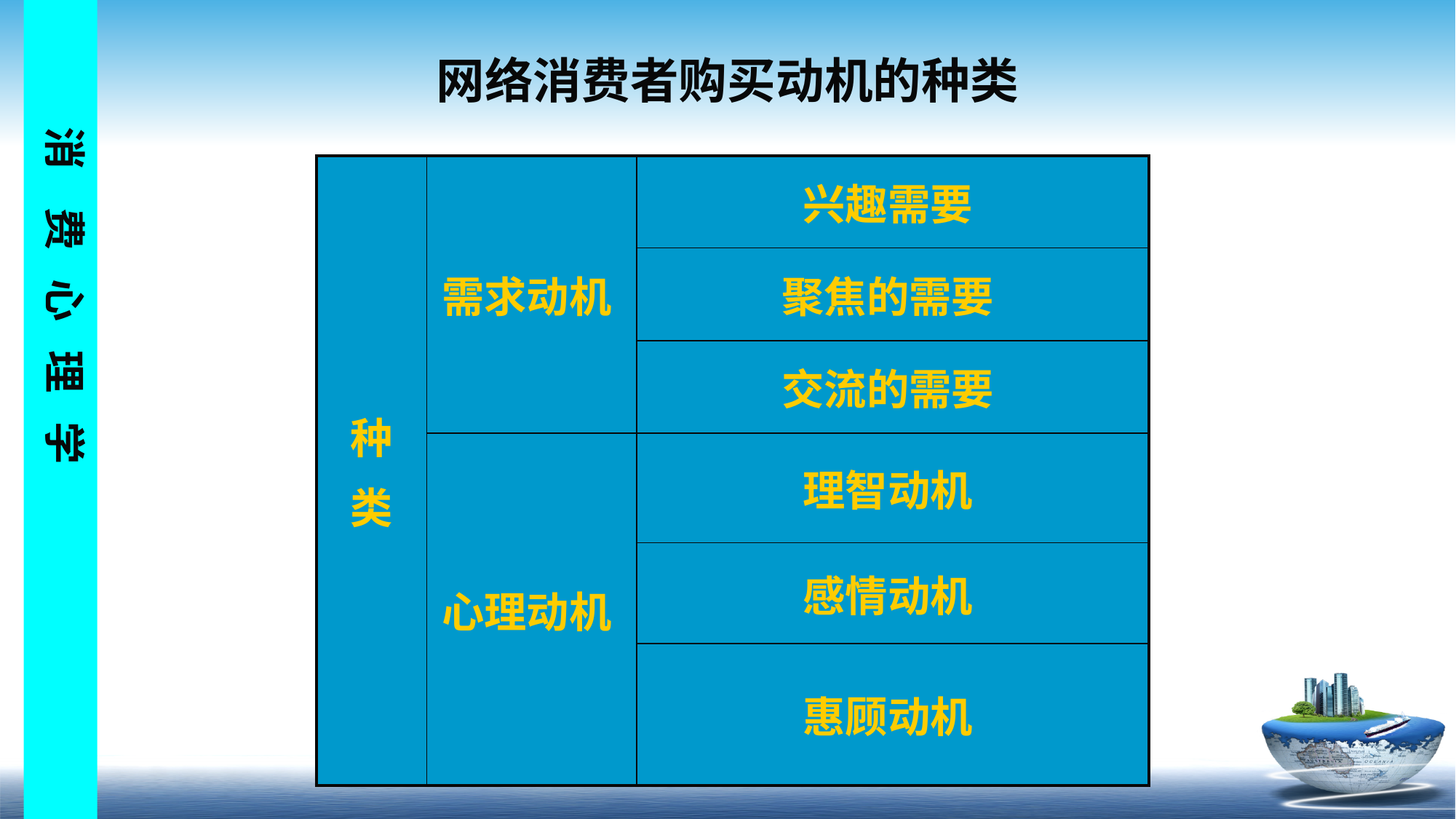

# 网络消费者购买动机的种类
| 种 类 | 需求动机 | 兴趣需要 |
| --- | --- | --- |
|  |  | 聚焦的需要 |
|  |  | 交流的需要 |
|  | 心理动机 | 理智动机 |
|  |  | 感情动机 |
|  |  | 惠顾动机 |